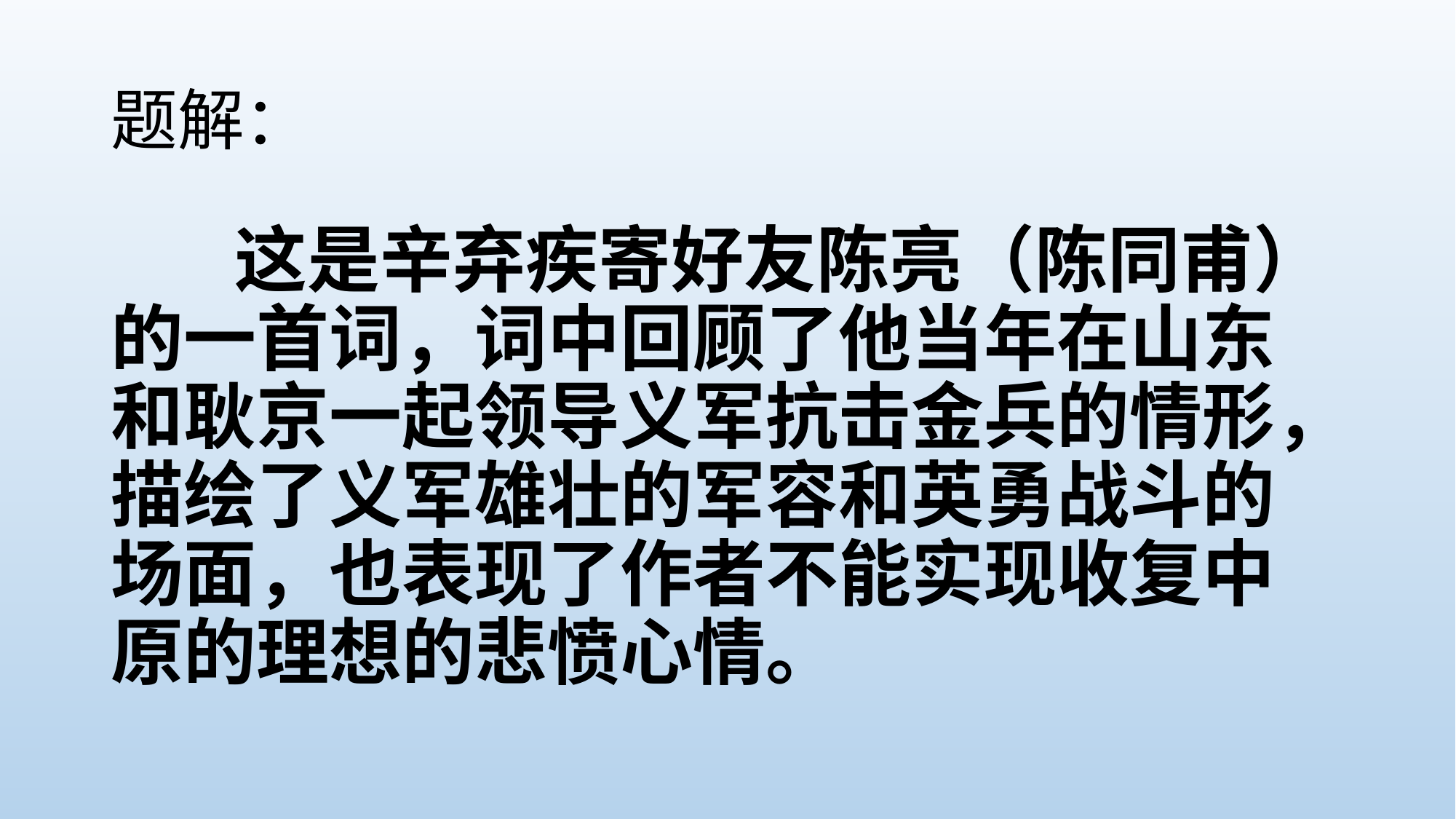

# 题解：
         这是辛弃疾寄好友陈亮（陈同甫）的一首词，词中回顾了他当年在山东和耿京一起领导义军抗击金兵的情形，描绘了义军雄壮的军容和英勇战斗的场面，也表现了作者不能实现收复中原的理想的悲愤心情。